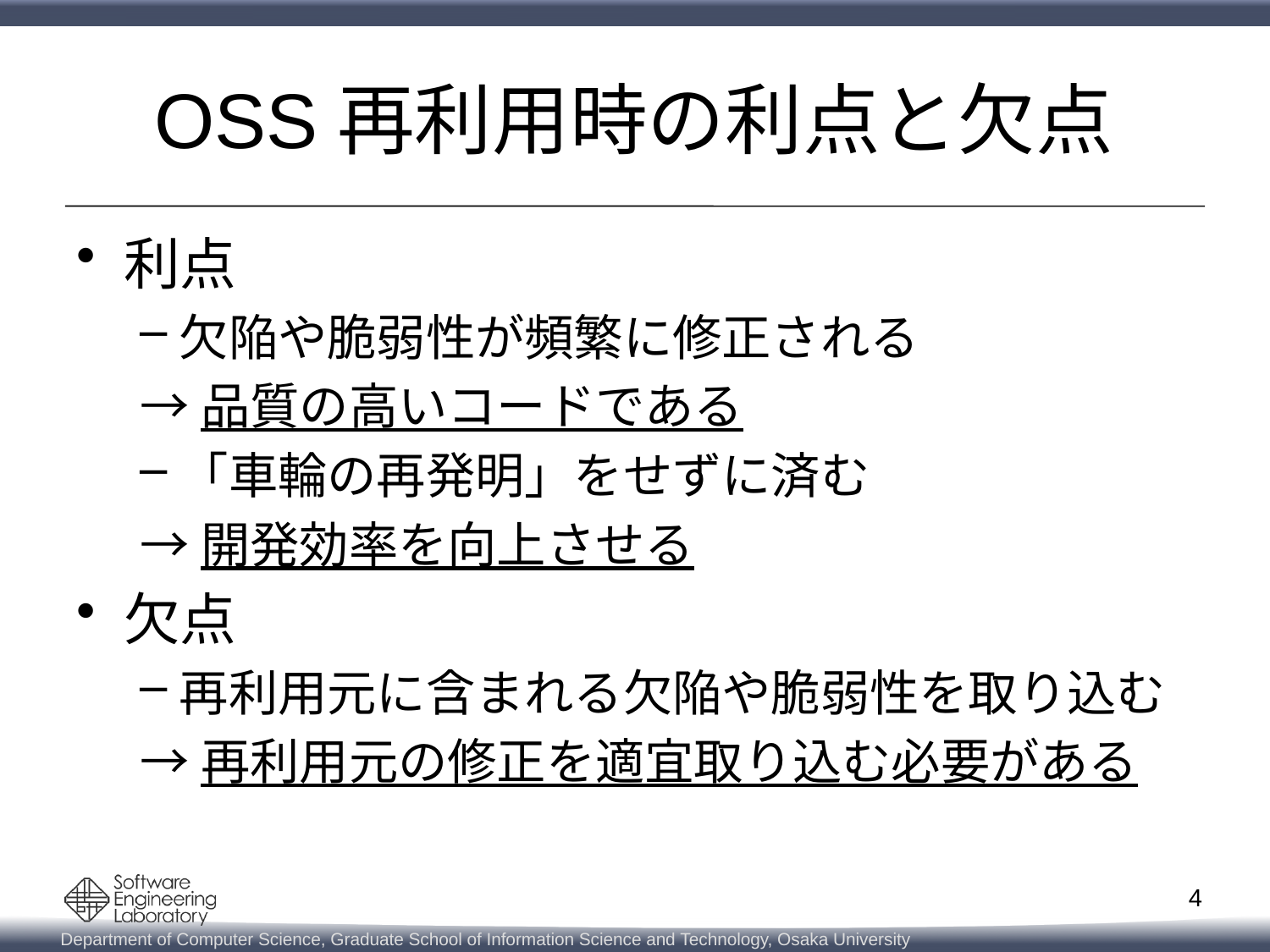

# OSS再利用時の利点と欠点
利点
欠陥や脆弱性が頻繁に修正される
→品質の高いコードである
「車輪の再発明」をせずに済む
→開発効率を向上させる
欠点
再利用元に含まれる欠陥や脆弱性を取り込む
→再利用元の修正を適宜取り込む必要がある
4